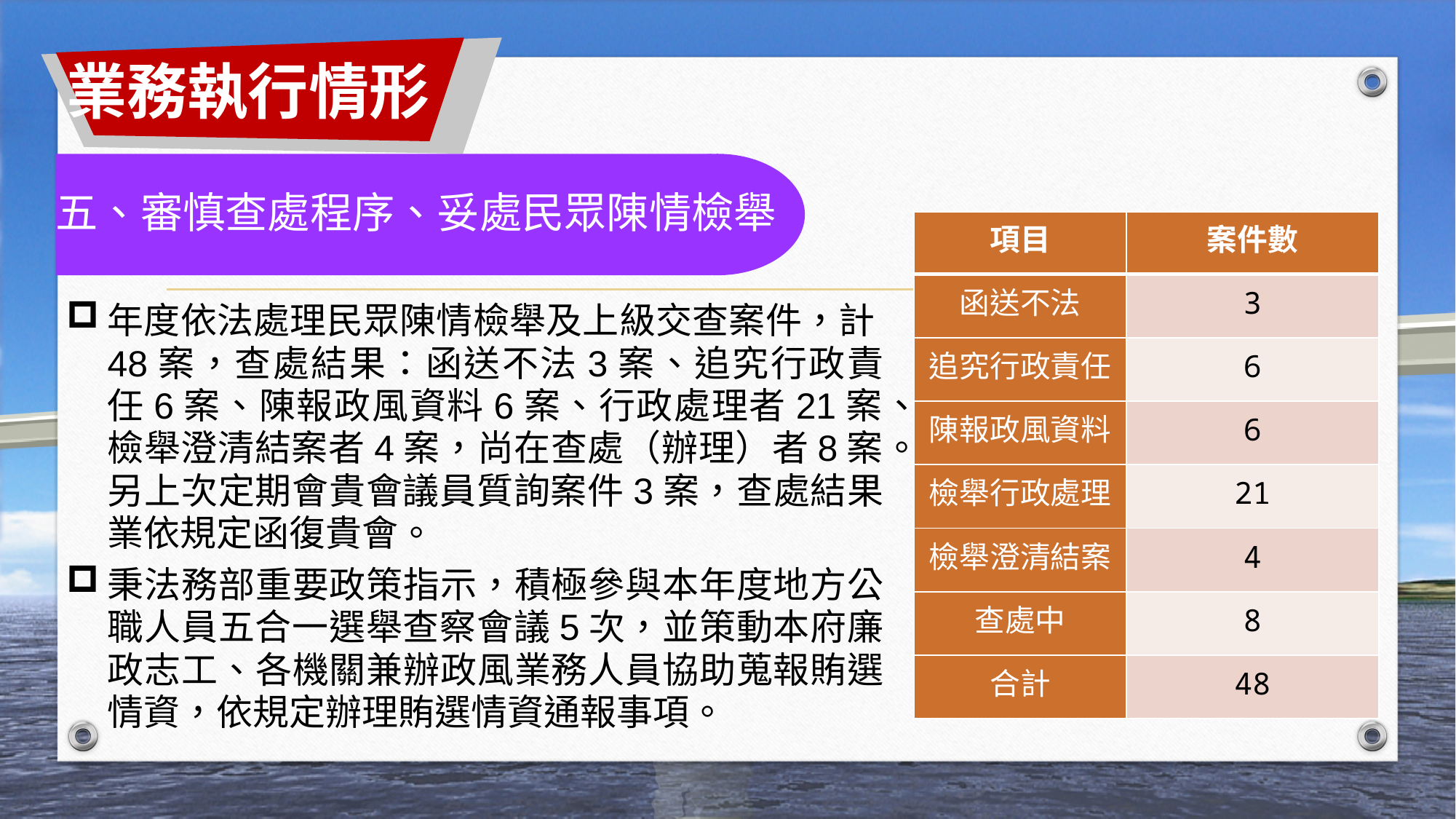

業務執行情形

五、審慎查處程序、妥處民眾陳情檢舉

| 項目 | 案件數 |
| --- | --- |
| 函送不法 | 3 |
| 追究行政責任 | 6 |
| 陳報政風資料 | 6 |
| 檢舉行政處理 | 21 |
| 檢舉澄清結案 | 4 |
| 查處中 | 8 |
| 合計 | 48 |
年度依法處理民眾陳情檢舉及上級交查案件，計48案，查處結果：函送不法3案、追究行政責任6案、陳報政風資料6案、行政處理者21案、檢舉澄清結案者4案，尚在查處（辦理）者8案。另上次定期會貴會議員質詢案件3案，查處結果業依規定函復貴會。
秉法務部重要政策指示，積極參與本年度地方公職人員五合一選舉查察會議5次，並策動本府廉政志工、各機關兼辦政風業務人員協助蒐報賄選情資，依規定辦理賄選情資通報事項。